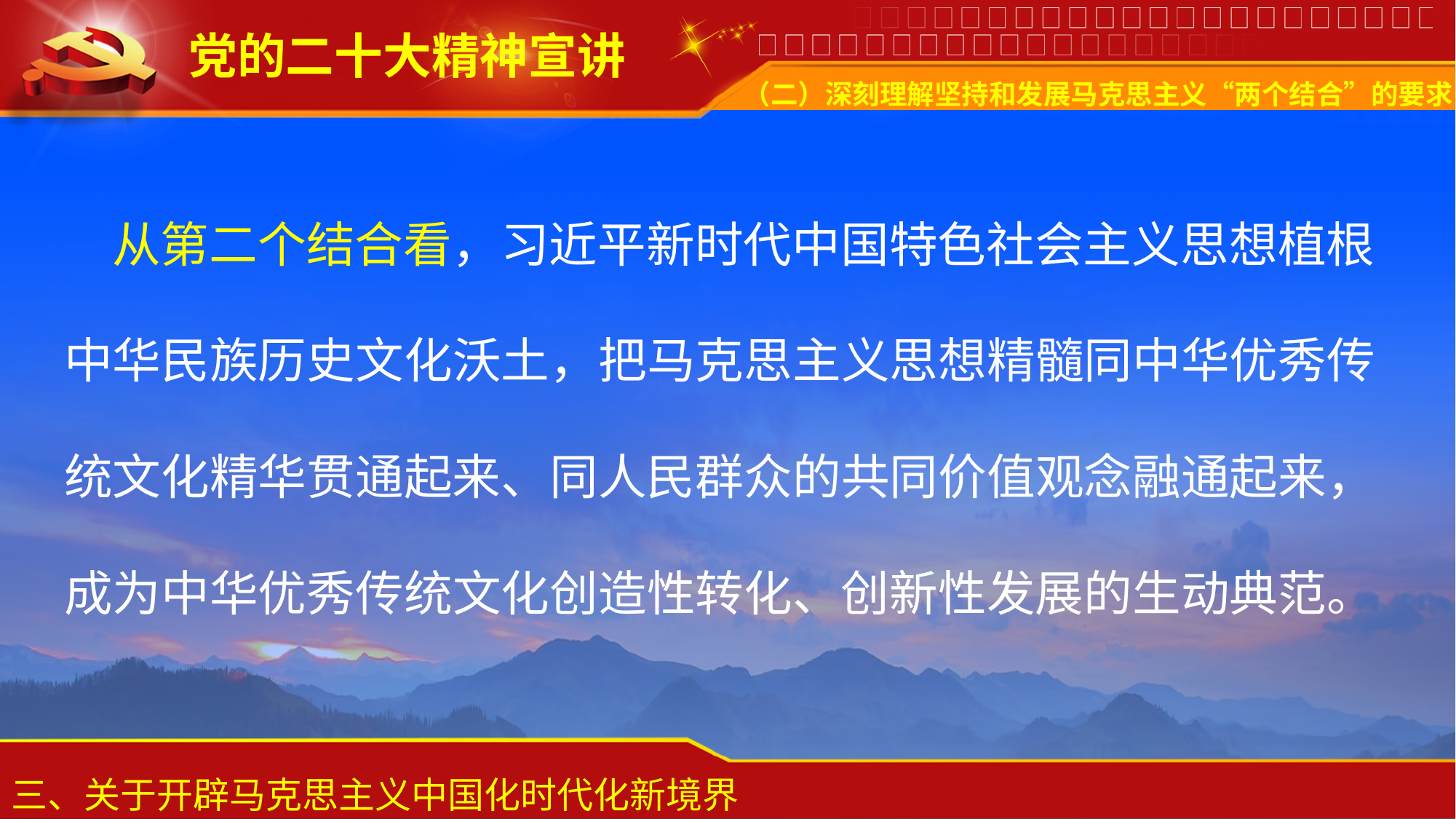

党的二十大精神宣讲
（二）深刻理解坚持和发展马克思主义“两个结合”的要求
    从第二个结合看，习近平新时代中国特色社会主义思想植根中华民族历史文化沃土，把马克思主义思想精髓同中华优秀传统文化精华贯通起来、同人民群众的共同价值观念融通起来，成为中华优秀传统文化创造性转化、创新性发展的生动典范。
三、关于开辟马克思主义中国化时代化新境界